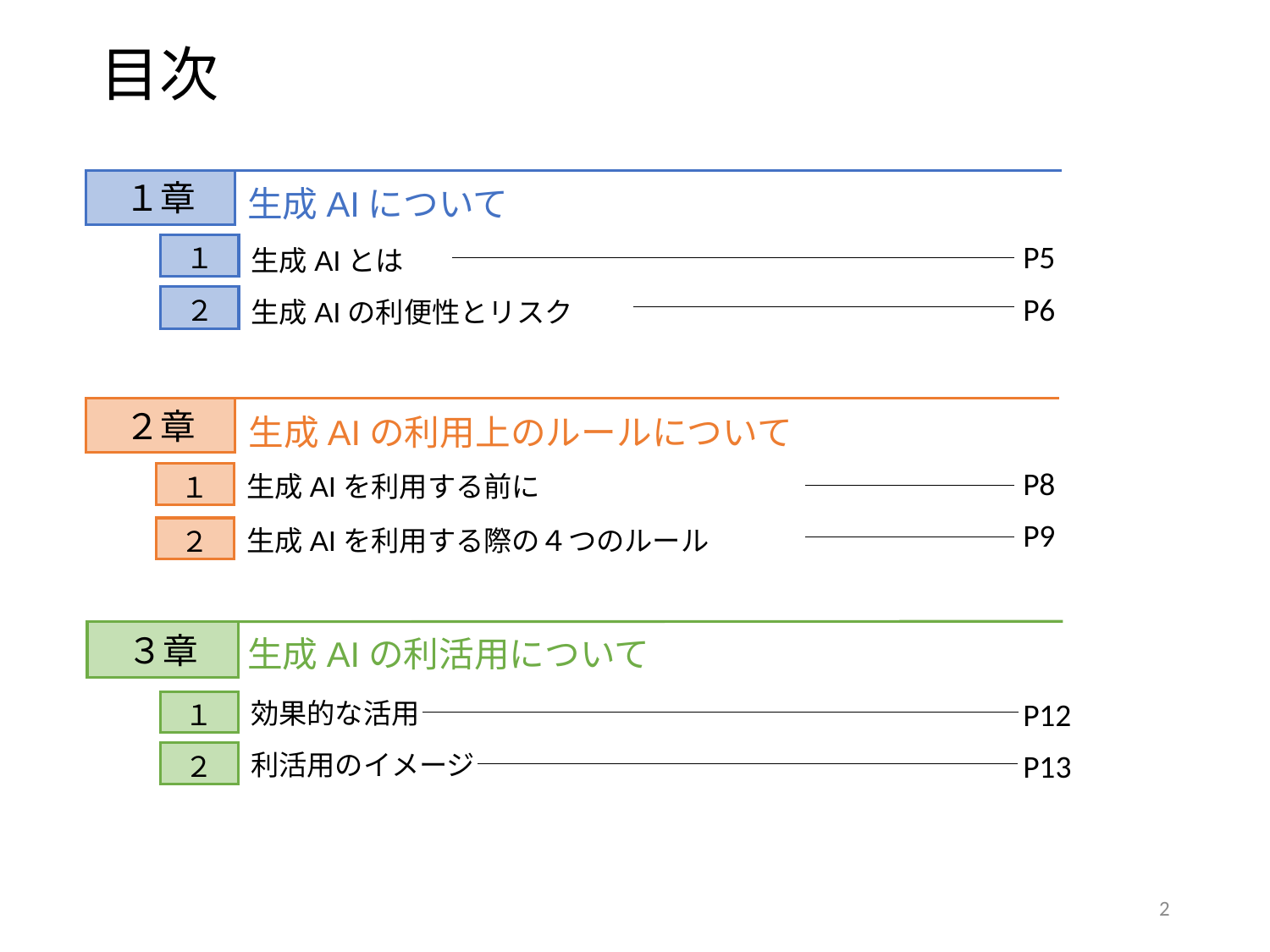

# 目次
１章
生成AIについて
P5
１
生成AIとは
P6
２
生成AIの利便性とリスク
２章
生成AIの利用上のルールについて
P8
１
生成AIを利用する前に
P9
２
生成AIを利用する際の４つのルール
３章
生成AIの利活用について
P12
１
効果的な活用
P13
２
利活用のイメージ
2